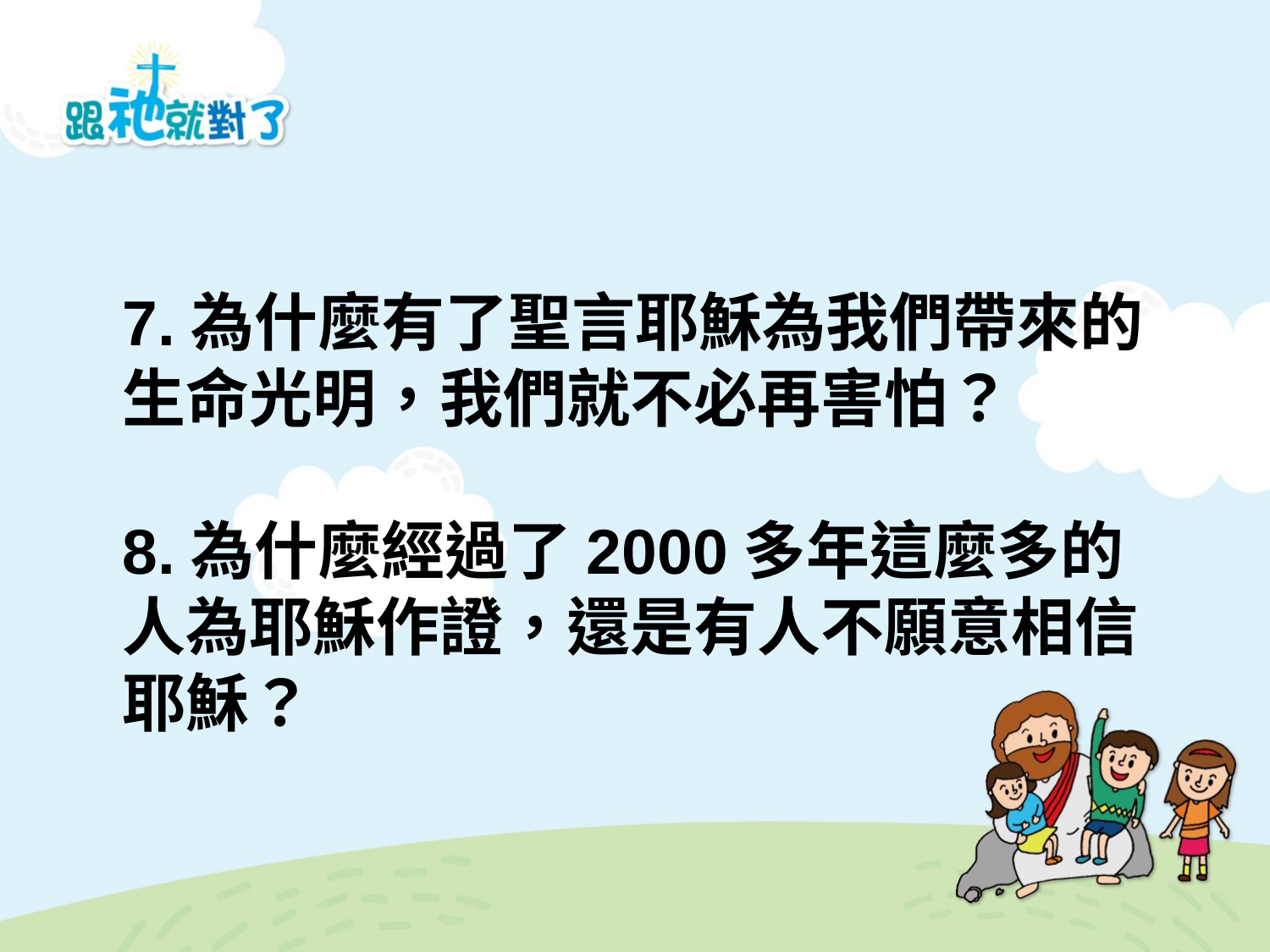

7.為什麼有了聖言耶穌為我們帶來的生命光明，我們就不必再害怕？

8.為什麼經過了2000多年這麼多的人為耶穌作證，還是有人不願意相信耶穌？